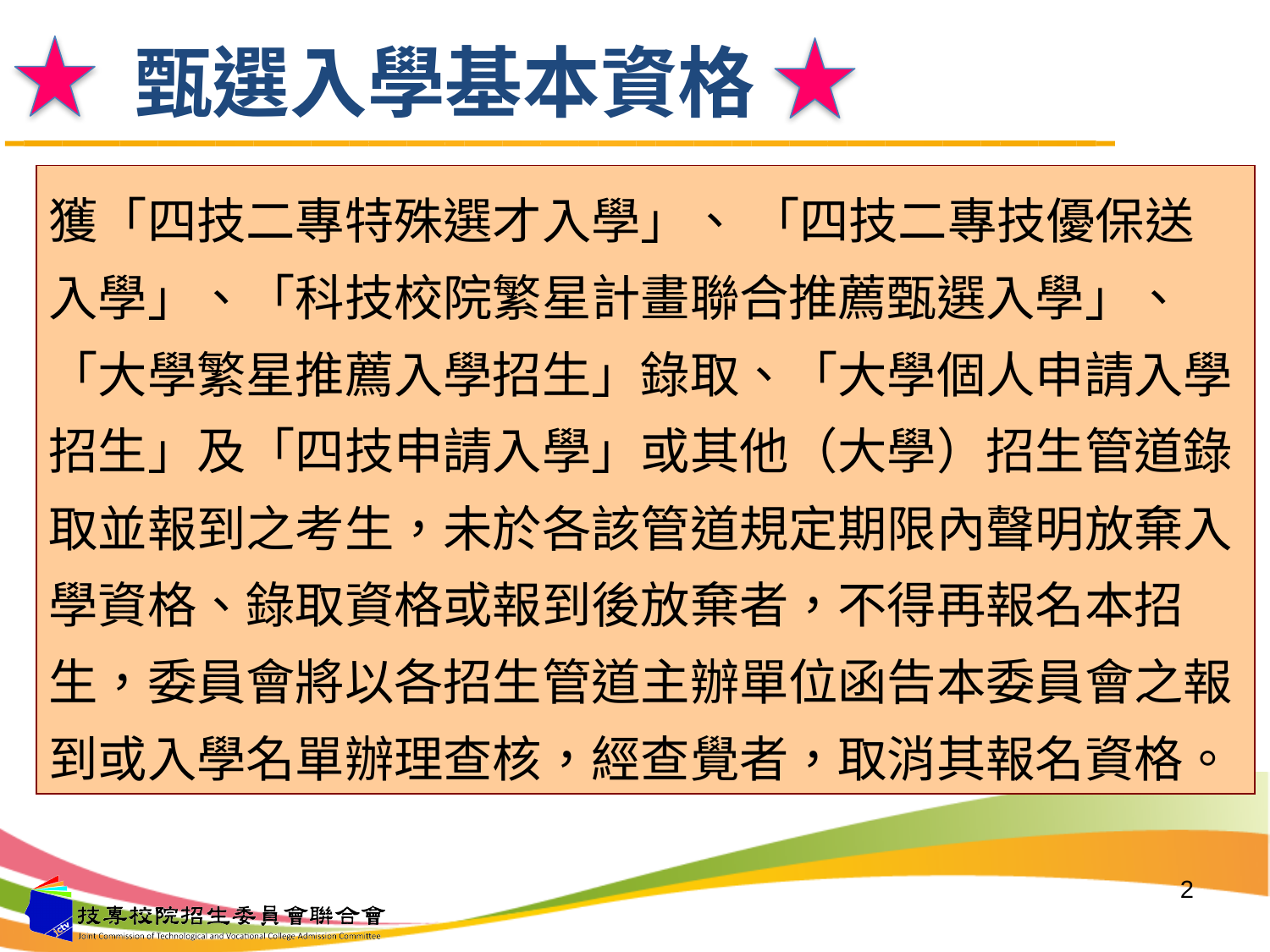

# 甄選入學基本資格

獲「四技二專特殊選才入學」、 「四技二專技優保送入學」、「科技校院繁星計畫聯合推薦甄選入學」、「大學繁星推薦入學招生」錄取、「大學個人申請入學招生」及「四技申請入學」或其他（大學）招生管道錄取並報到之考生，未於各該管道規定期限內聲明放棄入學資格、錄取資格或報到後放棄者，不得再報名本招生，委員會將以各招生管道主辦單位函告本委員會之報到或入學名單辦理查核，經查覺者，取消其報名資格。
2